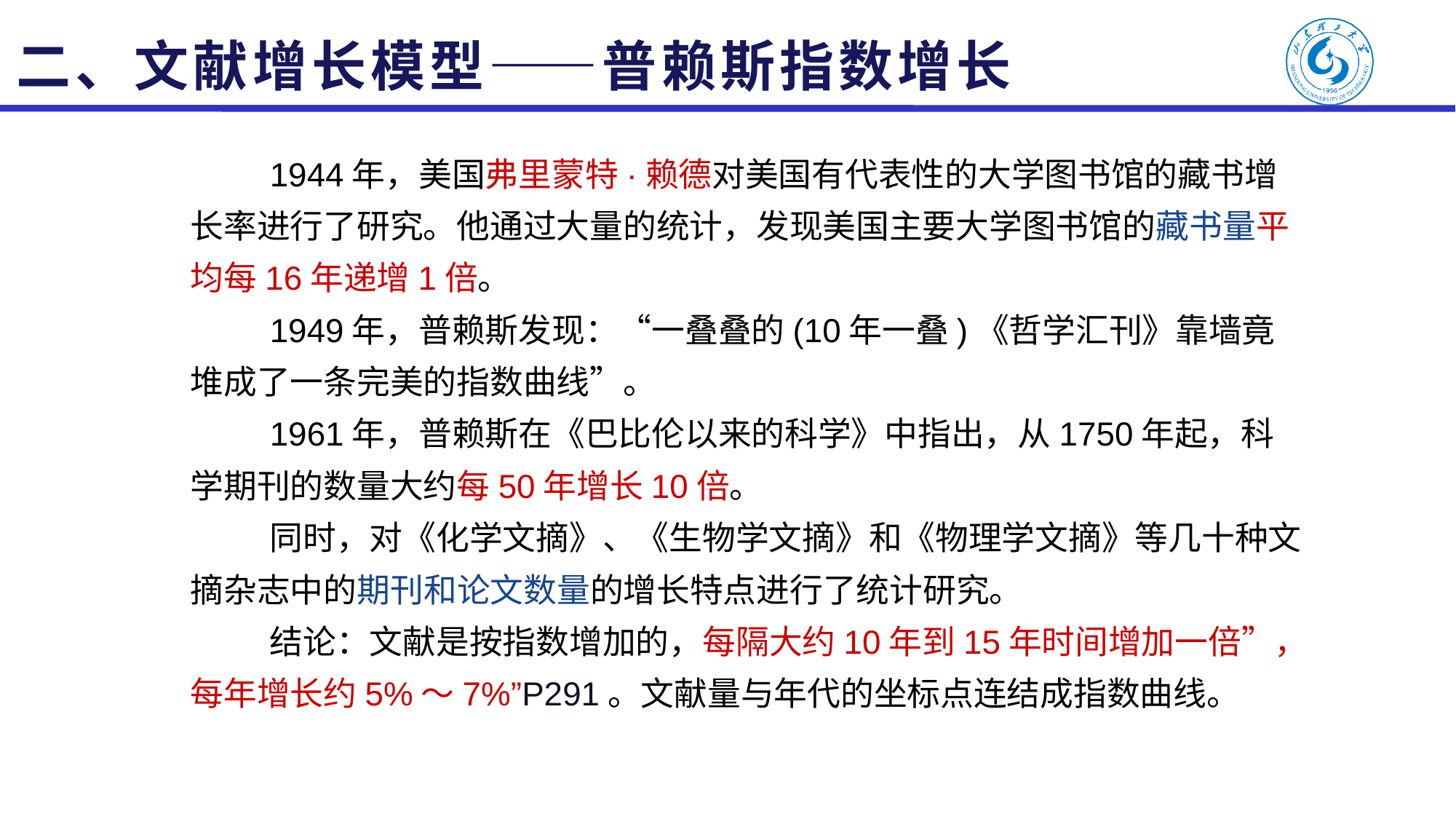

# 二、文献增长模型——普赖斯指数增长
1944年，美国弗里蒙特·赖德对美国有代表性的大学图书馆的藏书增长率进行了研究。他通过大量的统计，发现美国主要大学图书馆的藏书量平均每16年递增1倍。
1949年，普赖斯发现：“一叠叠的(10年一叠)《哲学汇刊》靠墙竟堆成了一条完美的指数曲线”。
1961年，普赖斯在《巴比伦以来的科学》中指出，从1750年起，科学期刊的数量大约每50年增长10倍。
同时，对《化学文摘》、《生物学文摘》和《物理学文摘》等几十种文摘杂志中的期刊和论文数量的增长特点进行了统计研究。
结论：文献是按指数增加的，每隔大约10年到15年时间增加一倍”，每年增长约5%～7%”P291。文献量与年代的坐标点连结成指数曲线。